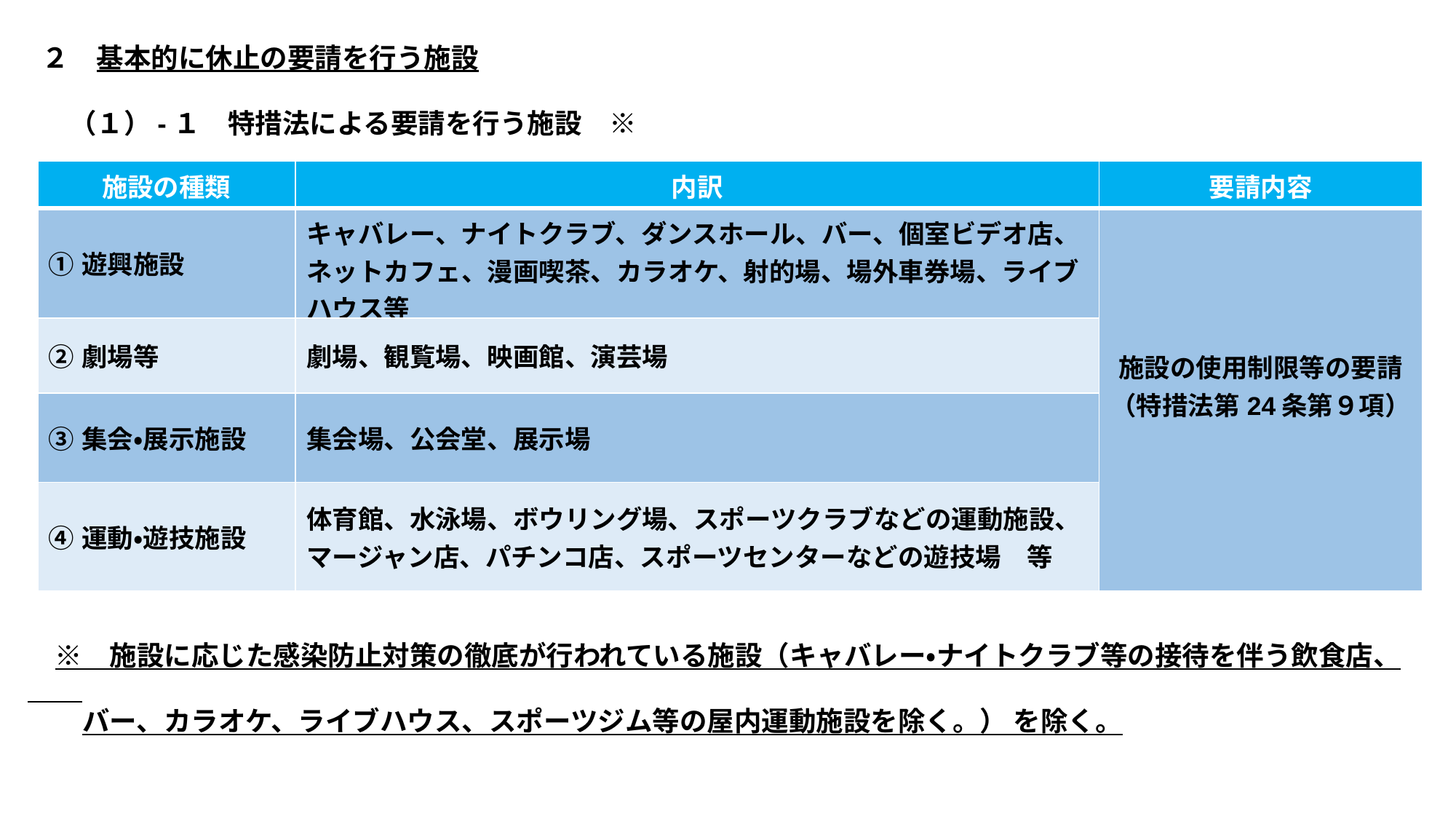

２　基本的に休止の要請を行う施設

　（１）-１　特措法による要請を行う施設　※
| 施設の種類 | 内訳 | 要請内容 |
| --- | --- | --- |
| ①遊興施設 | キャバレー、ナイトクラブ、ダンスホール、バー、個室ビデオ店、ネットカフェ、漫画喫茶、カラオケ、射的場、場外車券場、ライブハウス等 | 施設の使用制限等の要請 （特措法第24条第９項） |
| ②劇場等 | 劇場、観覧場、映画館、演芸場 |  |
| ③集会・展示施設 | 集会場、公会堂、展示場 |  |
| ④運動・遊技施設 | 体育館、水泳場、ボウリング場、スポーツクラブなどの運動施設、マージャン店、パチンコ店、スポーツセンターなどの遊技場　等 |  |
　※　施設に応じた感染防止対策の徹底が行われている施設（キャバレー・ナイトクラブ等の接待を伴う飲食店、
　　バー、カラオケ、ライブハウス、スポーツジム等の屋内運動施設を除く。） を除く。